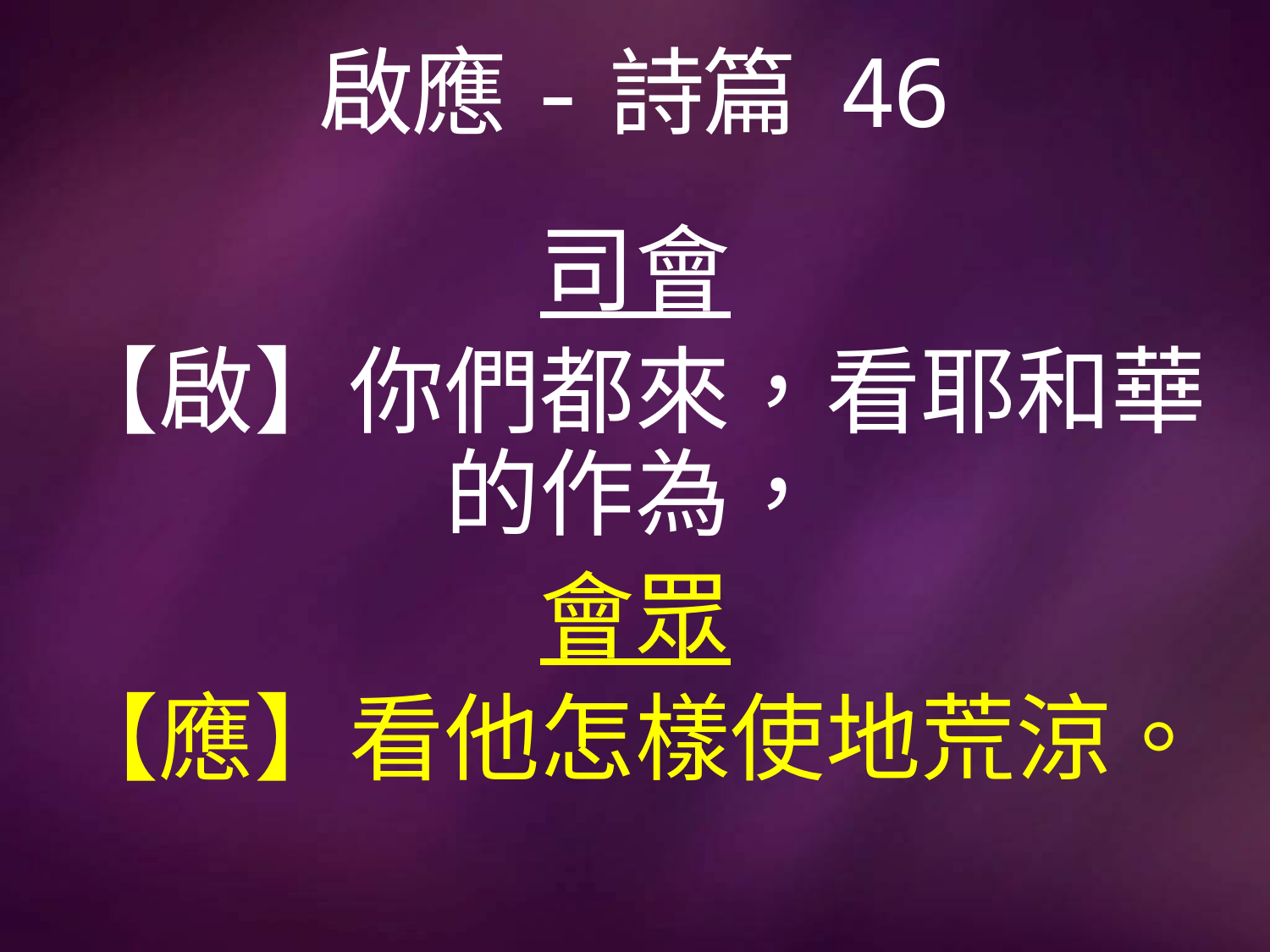

# 啟應-詩篇 46
司會
【啟】你們都來，看耶和華的作為，
會眾
【應】看他怎樣使地荒涼。